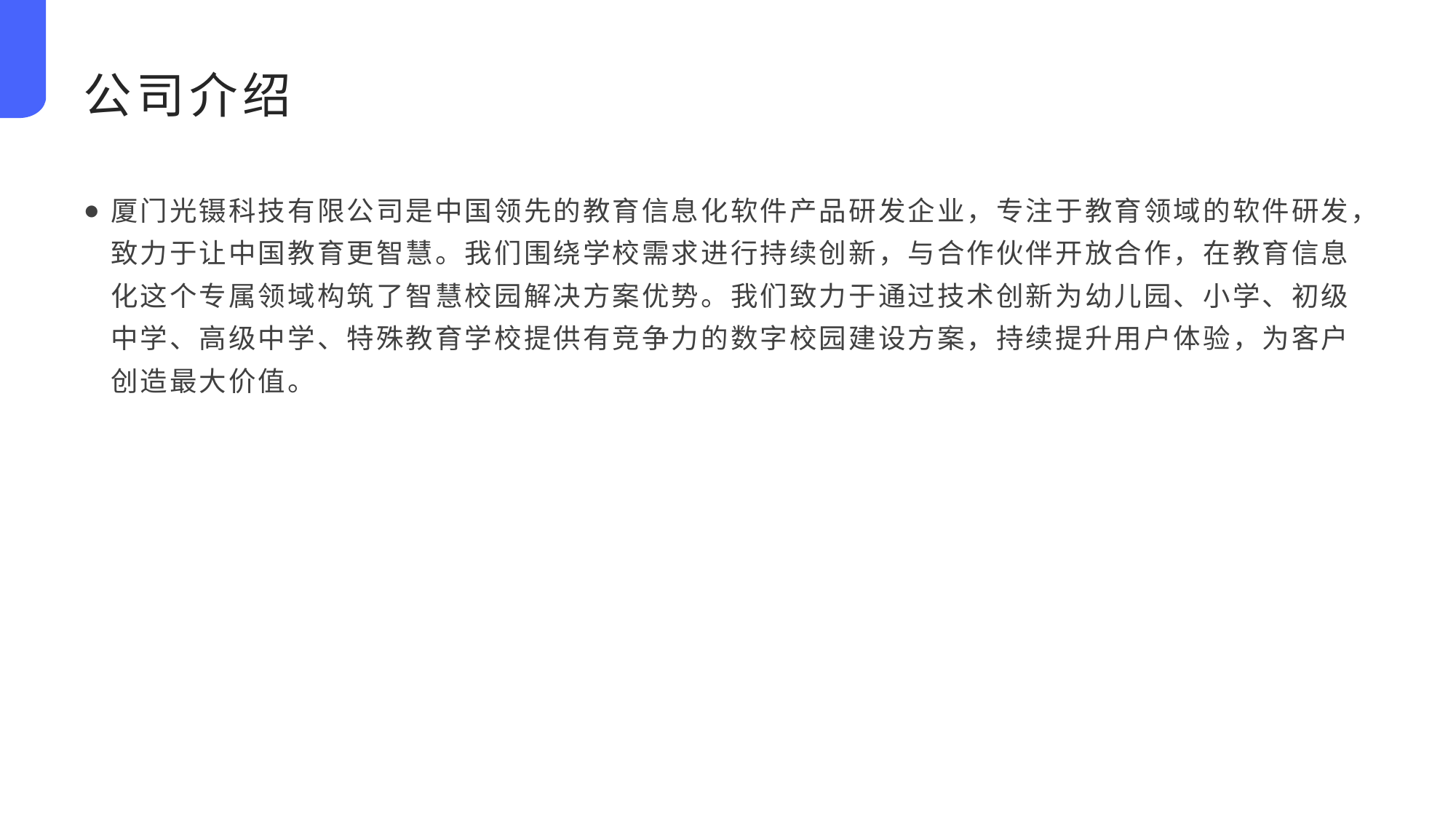

公司介绍
厦门光镊科技有限公司是中国领先的教育信息化软件产品研发企业，专注于教育领域的软件研发，致力于让中国教育更智慧。我们围绕学校需求进行持续创新，与合作伙伴开放合作，在教育信息化这个专属领域构筑了智慧校园解决方案优势。我们致力于通过技术创新为幼儿园、小学、初级中学、高级中学、特殊教育学校提供有竞争力的数字校园建设方案，持续提升用户体验，为客户创造最大价值。